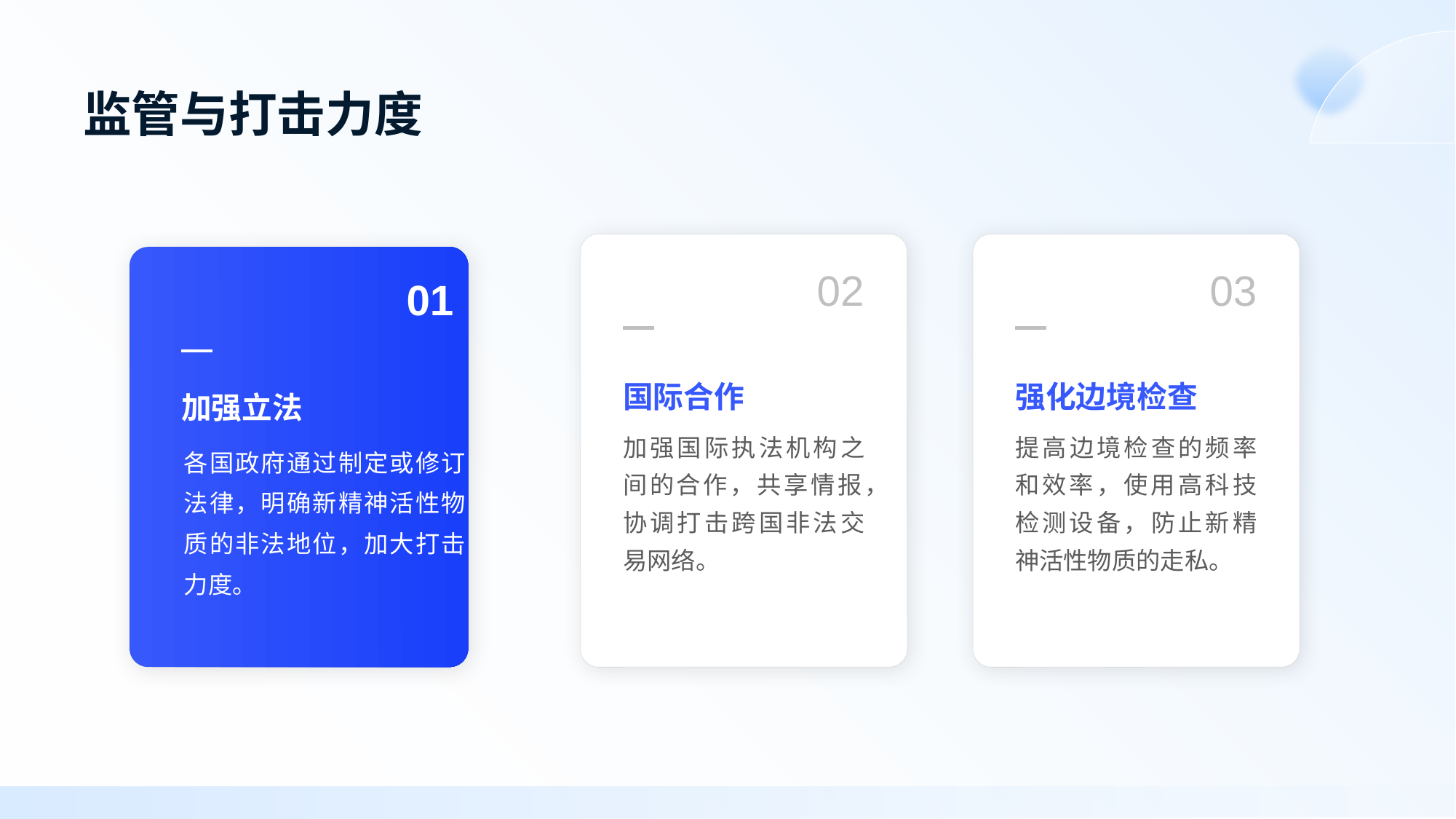

# 监管与打击力度

02
03
01
加强立法
国际合作
强化边境检查
加强国际执法机构之间的合作，共享情报，协调打击跨国非法交易网络。
提高边境检查的频率和效率，使用高科技检测设备，防止新精神活性物质的走私。
各国政府通过制定或修订法律，明确新精神活性物质的非法地位，加大打击力度。